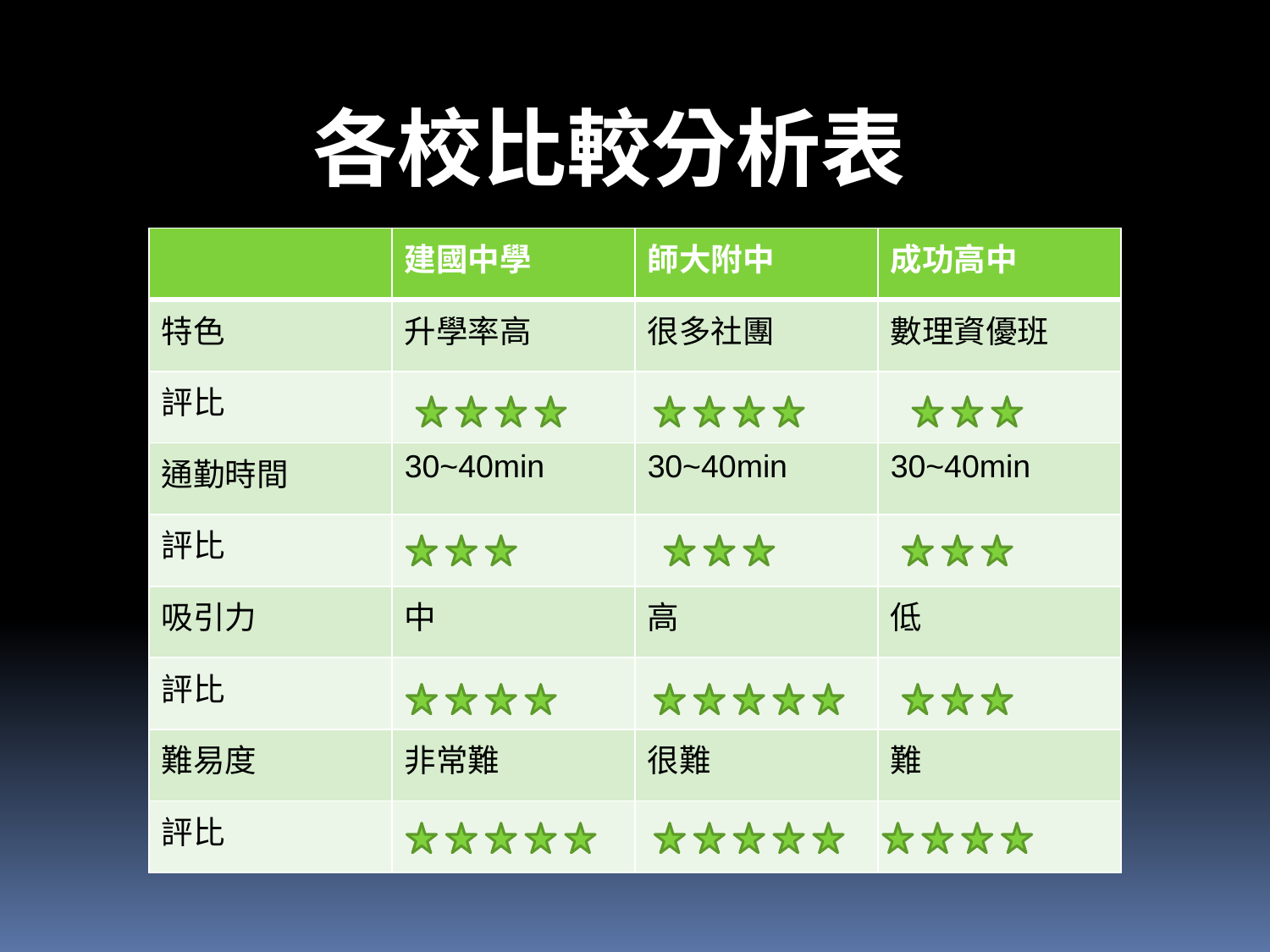

各校比較分析表
|  | 建國中學 | 師大附中 | 成功高中 |
| --- | --- | --- | --- |
| 特色 | 升學率高 | 很多社團 | 數理資優班 |
| 評比 |  |  |  |
| 通勤時間 | 30~40min | 30~40min | 30~40min |
| 評比 |  |  |  |
| 吸引力 | 中 | 高 | 低 |
| 評比 |  |  |  |
| 難易度 | 非常難 | 很難 | 難 |
| 評比 |  |  |  |